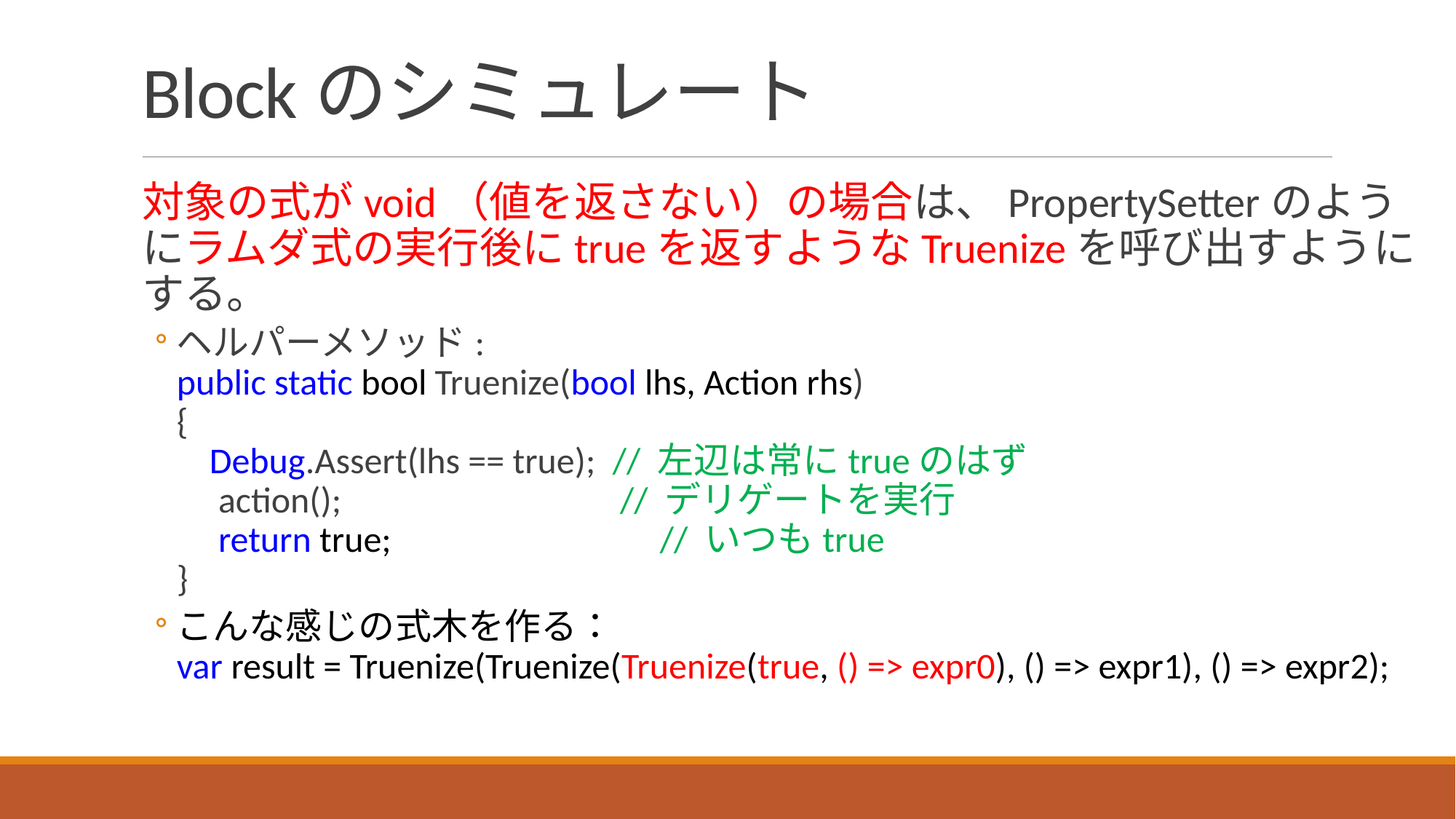

# Blockのシミュレート
対象の式がvoid（値を返さない）の場合は、PropertySetterのようにラムダ式の実行後にtrueを返すようなTruenizeを呼び出すようにする。
ヘルパーメソッド:
public static bool Truenize(bool lhs, Action rhs)
{
    Debug.Assert(lhs == true);  // 左辺は常にtrueのはず
    action();                                  // デリゲートを実行
    return true; 	                   // いつもtrue
}
こんな感じの式木を作る：
var result = Truenize(Truenize(Truenize(true, () => expr0), () => expr1), () => expr2);